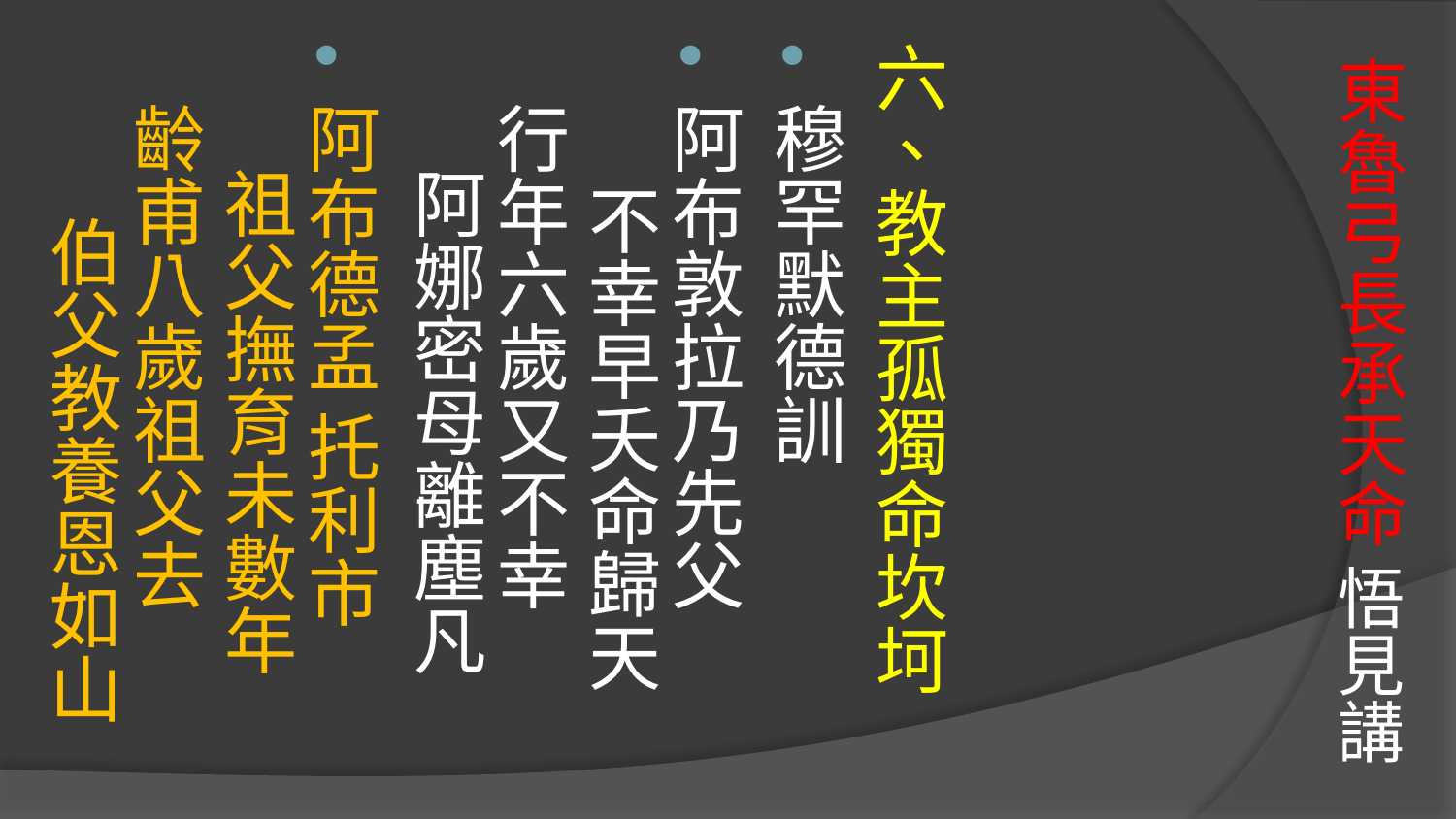

六、教主孤獨命坎坷
穆罕默德訓
阿布敦拉乃先父　            不幸早夭命歸天
行年六歲又不幸　           阿娜密母離塵凡
阿布德孟 托利市　          祖父撫育未數年
齡甫八歲祖父去　              伯父教養恩如山
# 東魯弓長承天命 悟見講